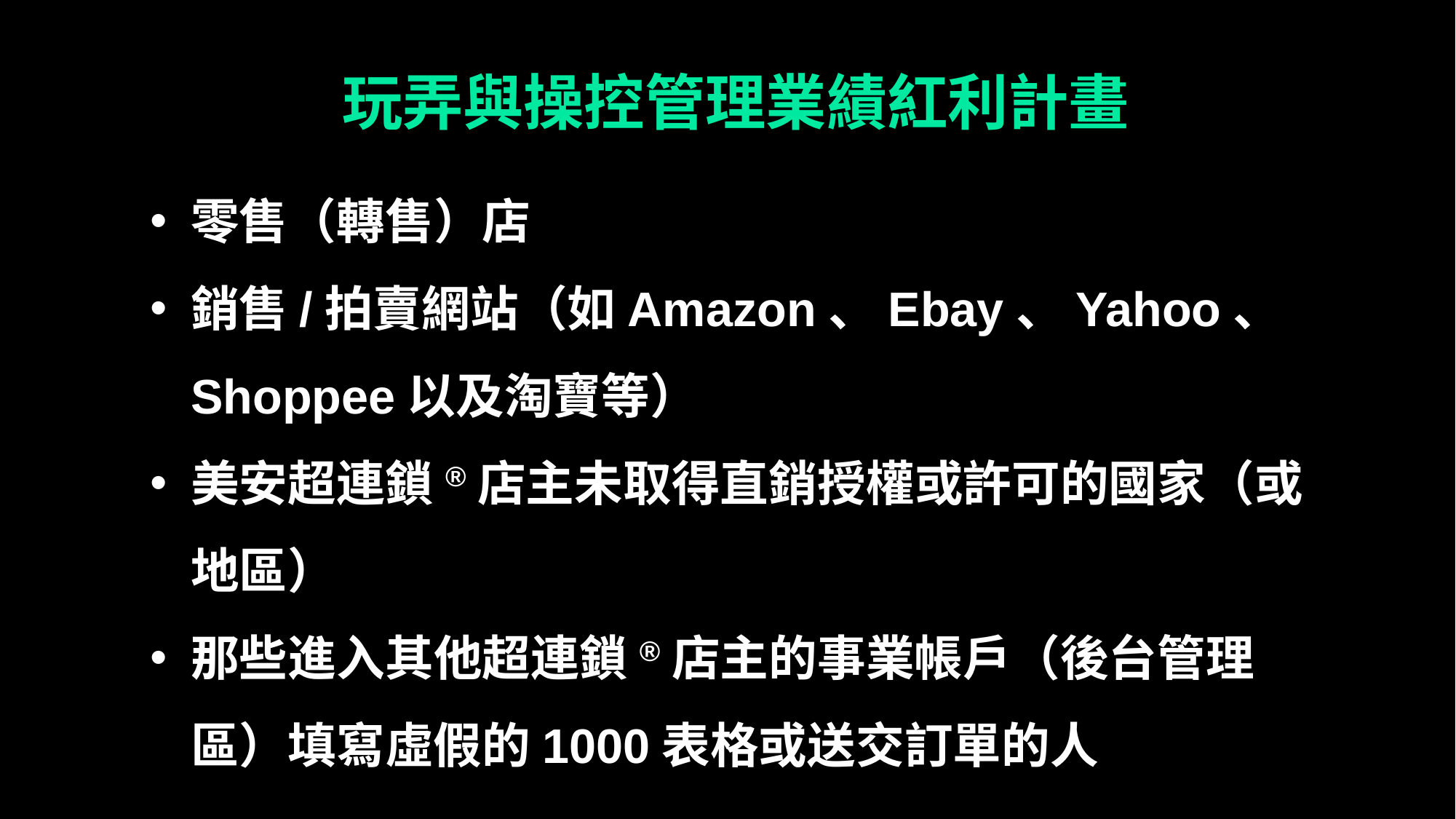

玩弄與操控管理業績紅利計畫
零售（轉售）店
銷售/拍賣網站（如Amazon、Ebay、Yahoo、Shoppee以及淘寶等）
美安超連鎖®店主未取得直銷授權或許可的國家（或地區）
那些進入其他超連鎖®店主的事業帳戶（後台管理區）填寫虛假的1000表格或送交訂單的人